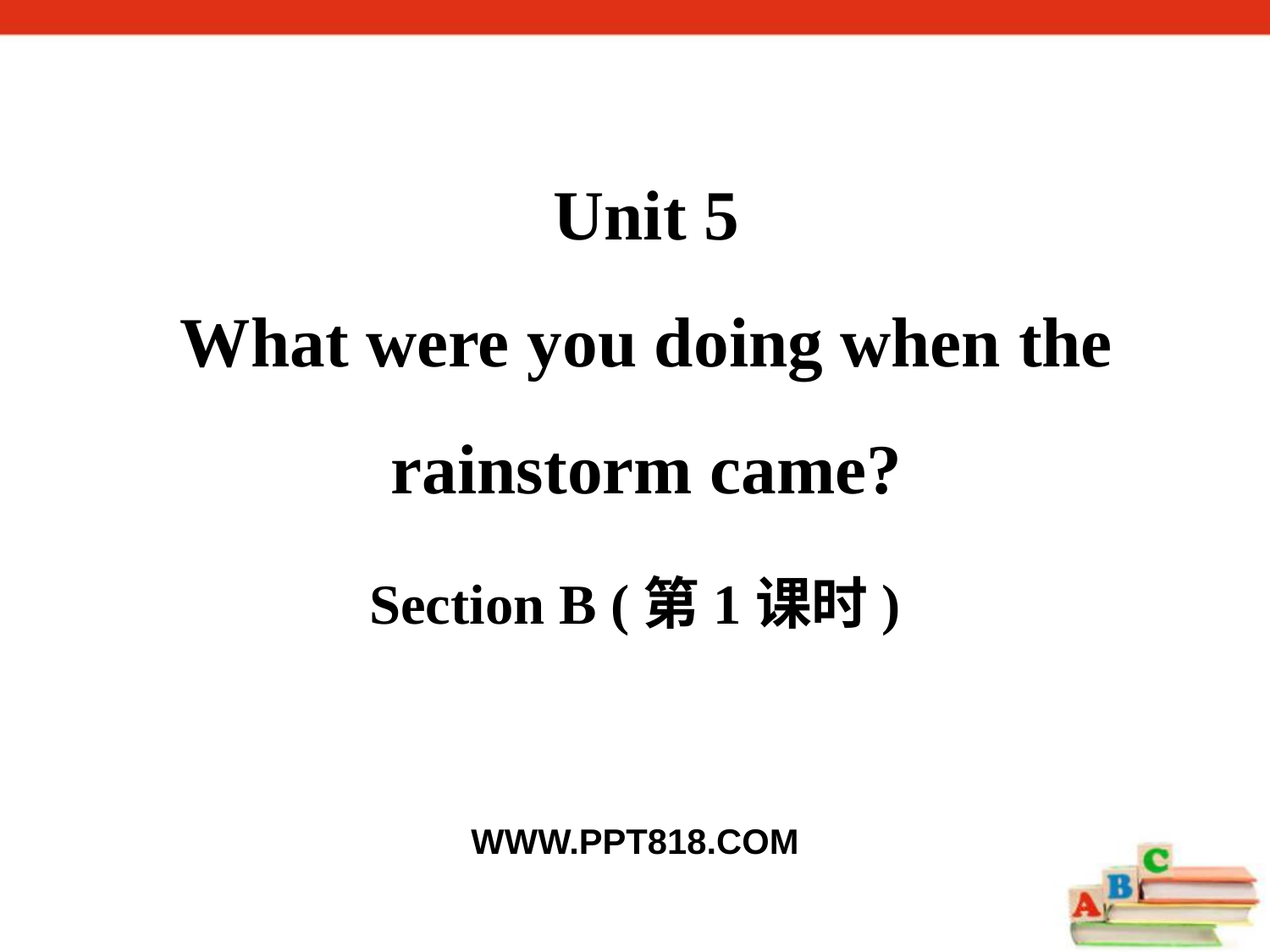

Unit 5
What were you doing when the rainstorm came?
Section B (第1课时)
WWW.PPT818.COM